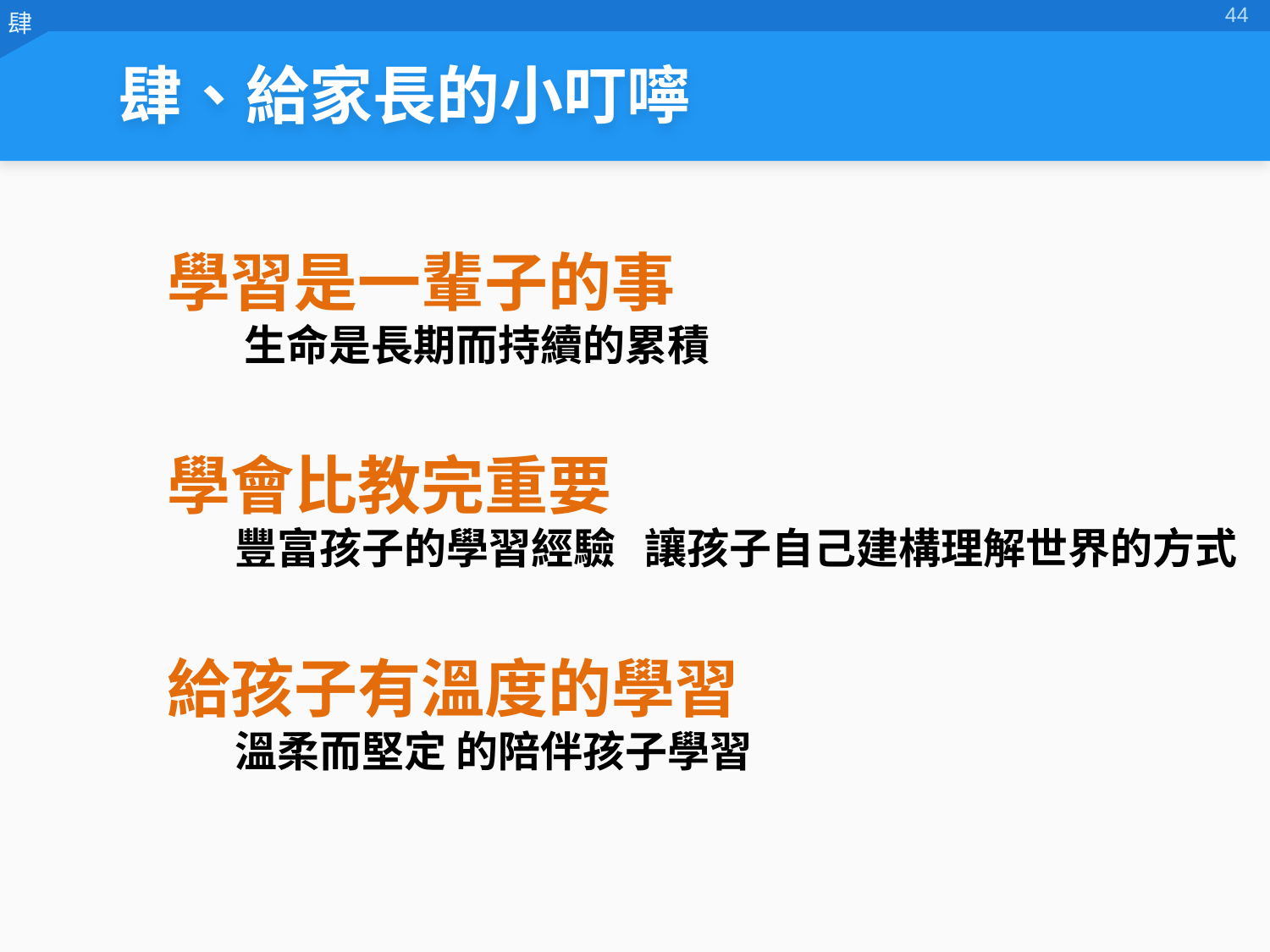

44
肆、給家長的小叮嚀
學習是一輩子的事
       生命是長期而持續的累積

學會比教完重要
      豐富孩子的學習經驗   讓孩子自己建構理解世界的方式

給孩子有溫度的學習
      溫柔而堅定 的陪伴孩子學習